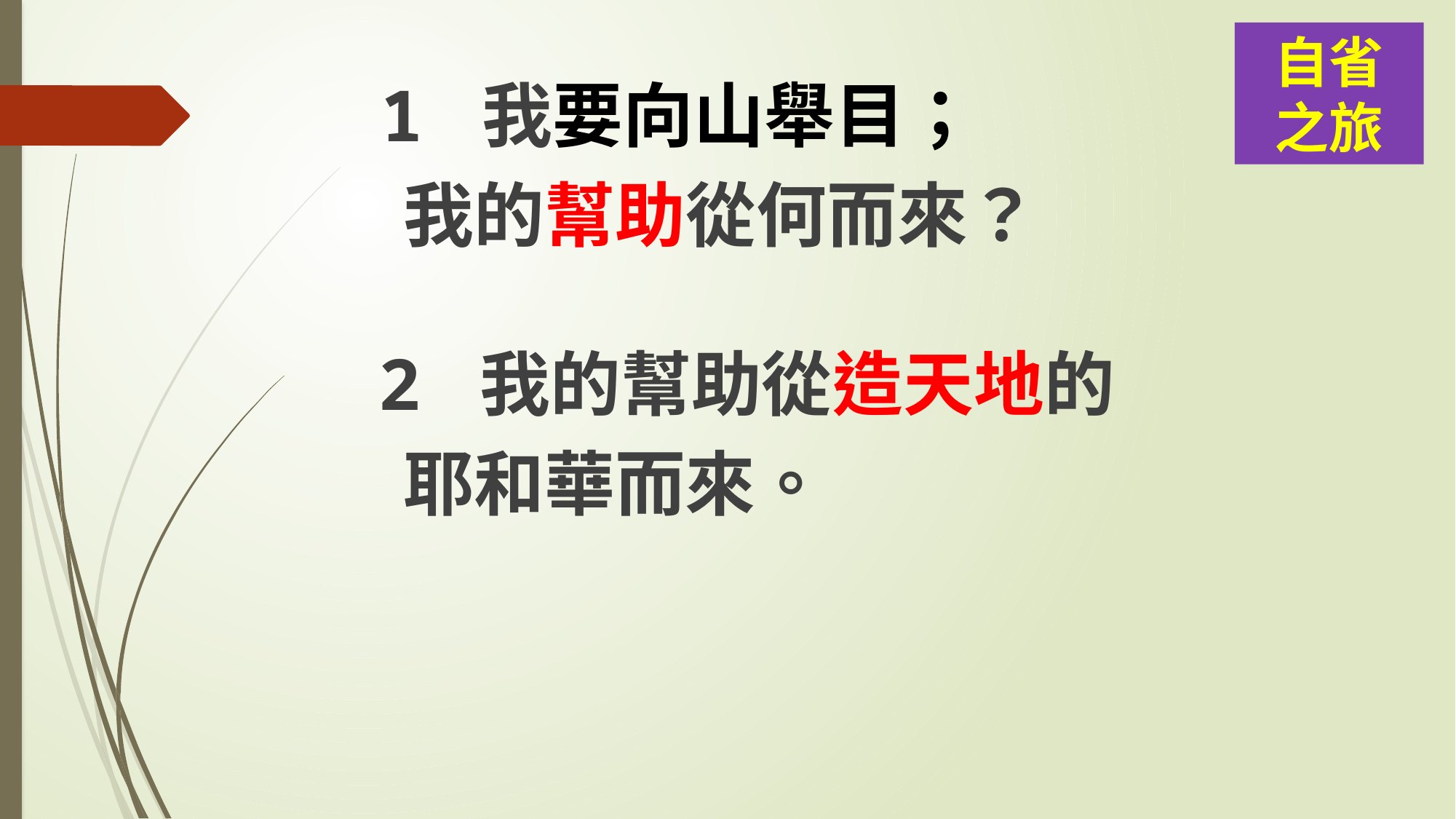

自省
之旅
 1 我要向山舉目；
   我的幫助從何而來？
2 我的幫助從造天地的
   耶和華而來。